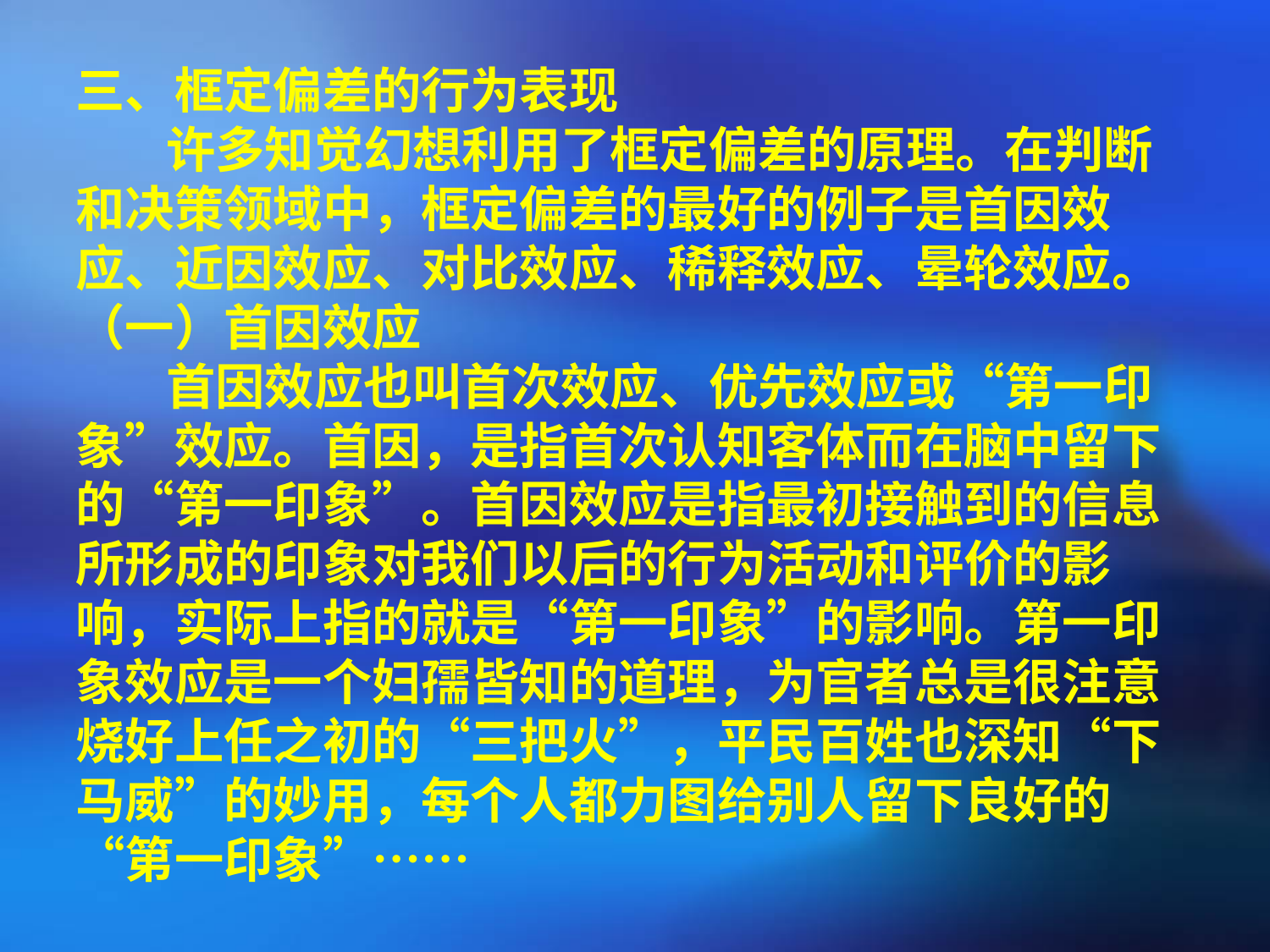

三、框定偏差的行为表现
       许多知觉幻想利用了框定偏差的原理。在判断和决策领域中，框定偏差的最好的例子是首因效应、近因效应、对比效应、稀释效应、晕轮效应。
（一）首因效应
       首因效应也叫首次效应、优先效应或“第一印象”效应。首因，是指首次认知客体而在脑中留下的“第一印象”。首因效应是指最初接触到的信息所形成的印象对我们以后的行为活动和评价的影响，实际上指的就是“第一印象”的影响。第一印象效应是一个妇孺皆知的道理，为官者总是很注意烧好上任之初的“三把火”，平民百姓也深知“下马威”的妙用，每个人都力图给别人留下良好的“第一印象”……